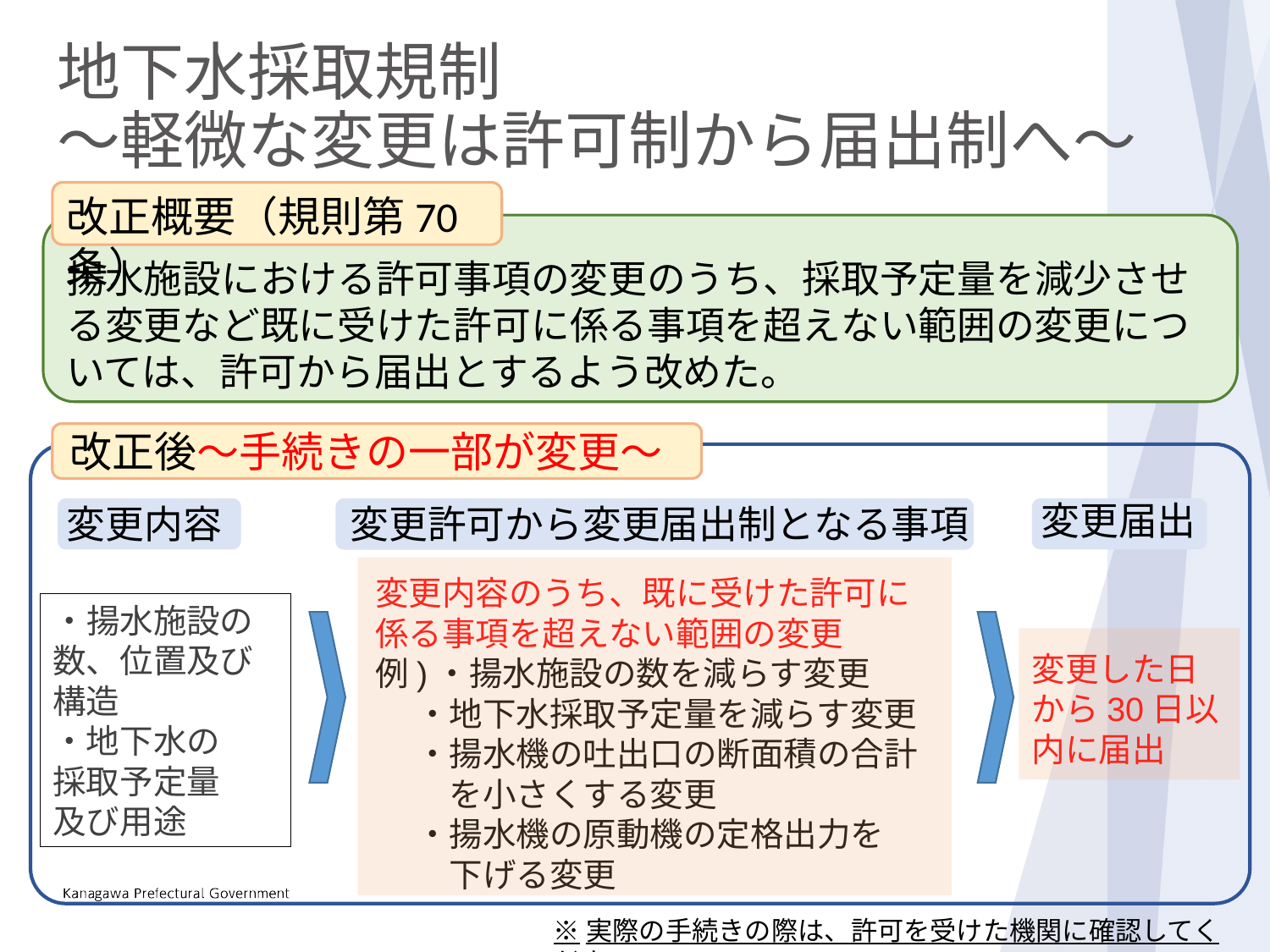

# 地下水採取規制 ～軽微な変更は許可制から届出制へ～

改正概要（規則第70条）

揚水施設における許可事項の変更のうち、採取予定量を減少させる変更など既に受けた許可に係る事項を超えない範囲の変更については、許可から届出とするよう改めた。
改正後～手続きの一部が変更～

変更届出
変更許可から変更届出制となる事項
変更内容

変更内容のうち、既に受けた許可に
係る事項を超えない範囲の変更
例)・揚水施設の数を減らす変更
　 ・地下水採取予定量を減らす変更
　 ・揚水機の吐出口の断面積の合計
　　 を小さくする変更
　 ・揚水機の原動機の定格出力を
　　 下げる変更
・揚水施設の数、位置及び構造
・地下水の
採取予定量
及び用途

変更した日
から30日以内に届出
※実際の手続きの際は、許可を受けた機関に確認してください